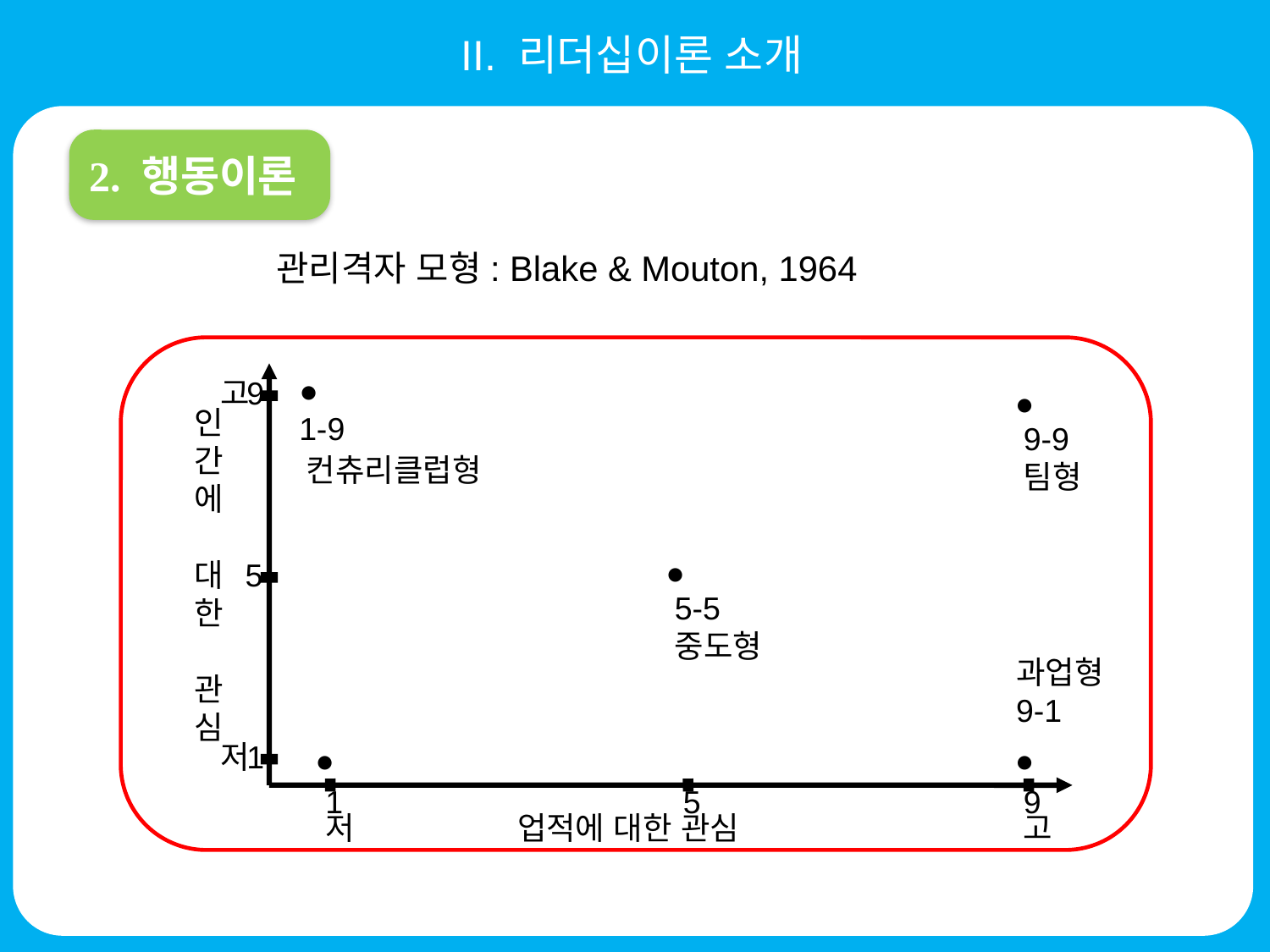

II. 리더십이론 소개
2. 행동이론
관리격자 모형: Blake & Mouton, 1964

고
9
●
●
1-9

9-9
팀형
인
간
에

대
한

관
심
컨츄리클럽형
●
5

5-5
중도형
과업형
9-1
저
1
●
●

5

1
9
저
고
업적에 대한 관심